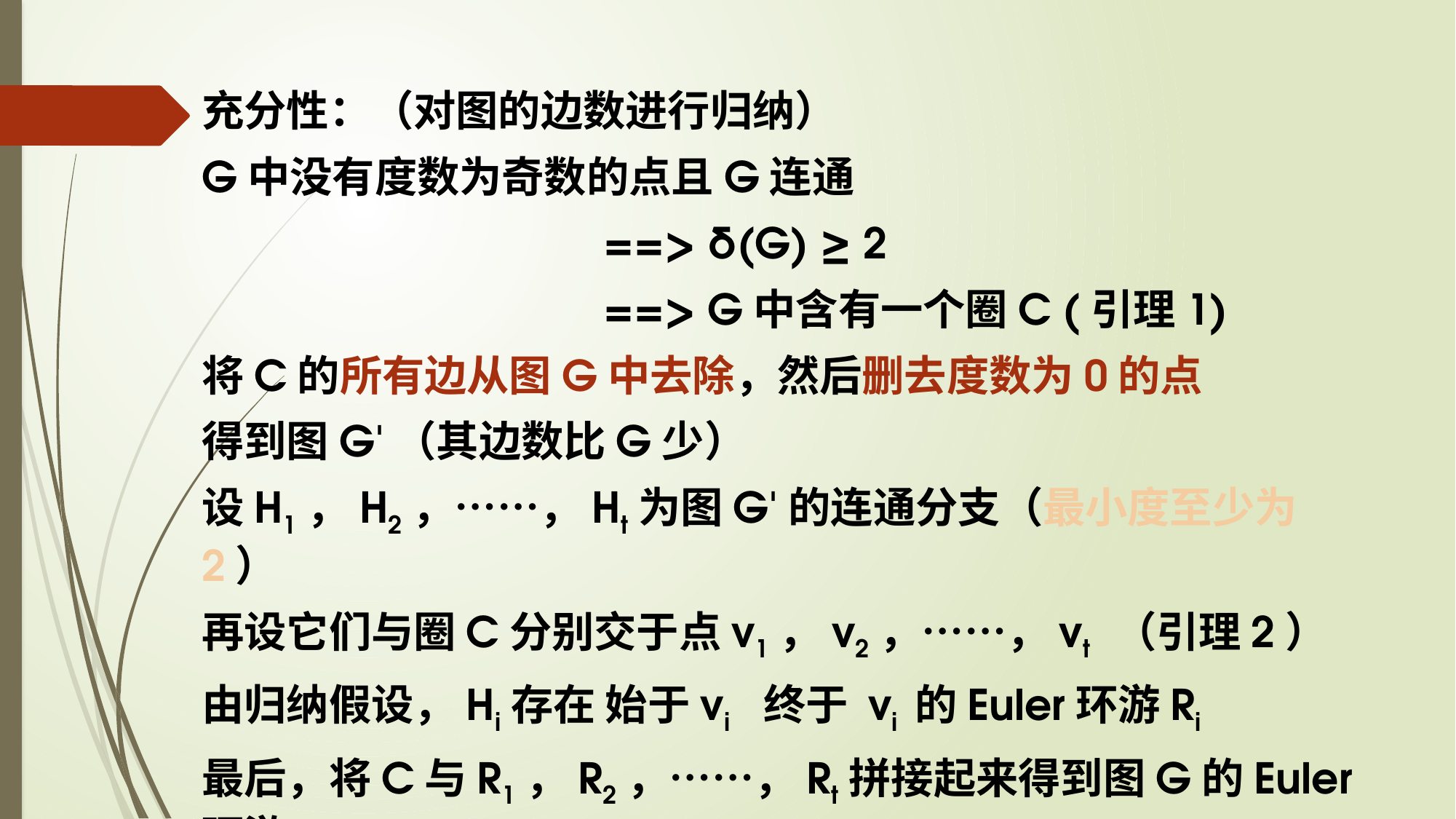

充分性：（对图的边数进行归纳）
G中没有度数为奇数的点且G连通
                                  ==> δ(G) ≥ 2
                                  ==> G中含有一个圈C (引理1)
将C的所有边从图G中去除，然后删去度数为0的点
得到图G'（其边数比G少）
设H1，H2，……，Ht为图G'的连通分支（最小度至少为2）
再设它们与圈C分别交于点v1，v2，……，vt  （引理2）
由归纳假设，Hi存在 始于vi  终于 vi 的Euler环游Ri
最后，将C与R1，R2，……，Rt拼接起来得到图G的Euler环游